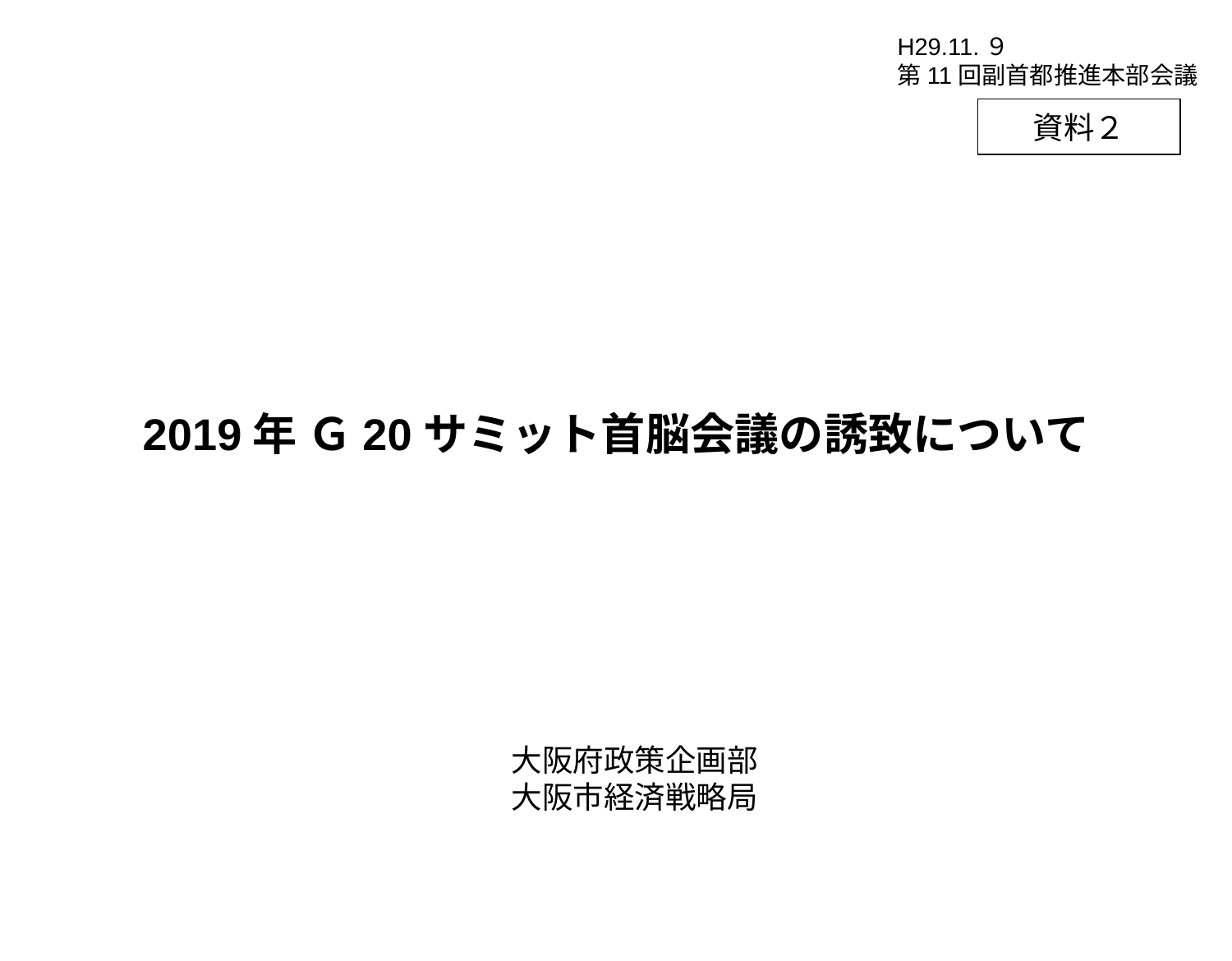

H29.11.９
第11回副首都推進本部会議
資料２
2019年 Ｇ20サミット首脳会議の誘致について
大阪府政策企画部
大阪市経済戦略局